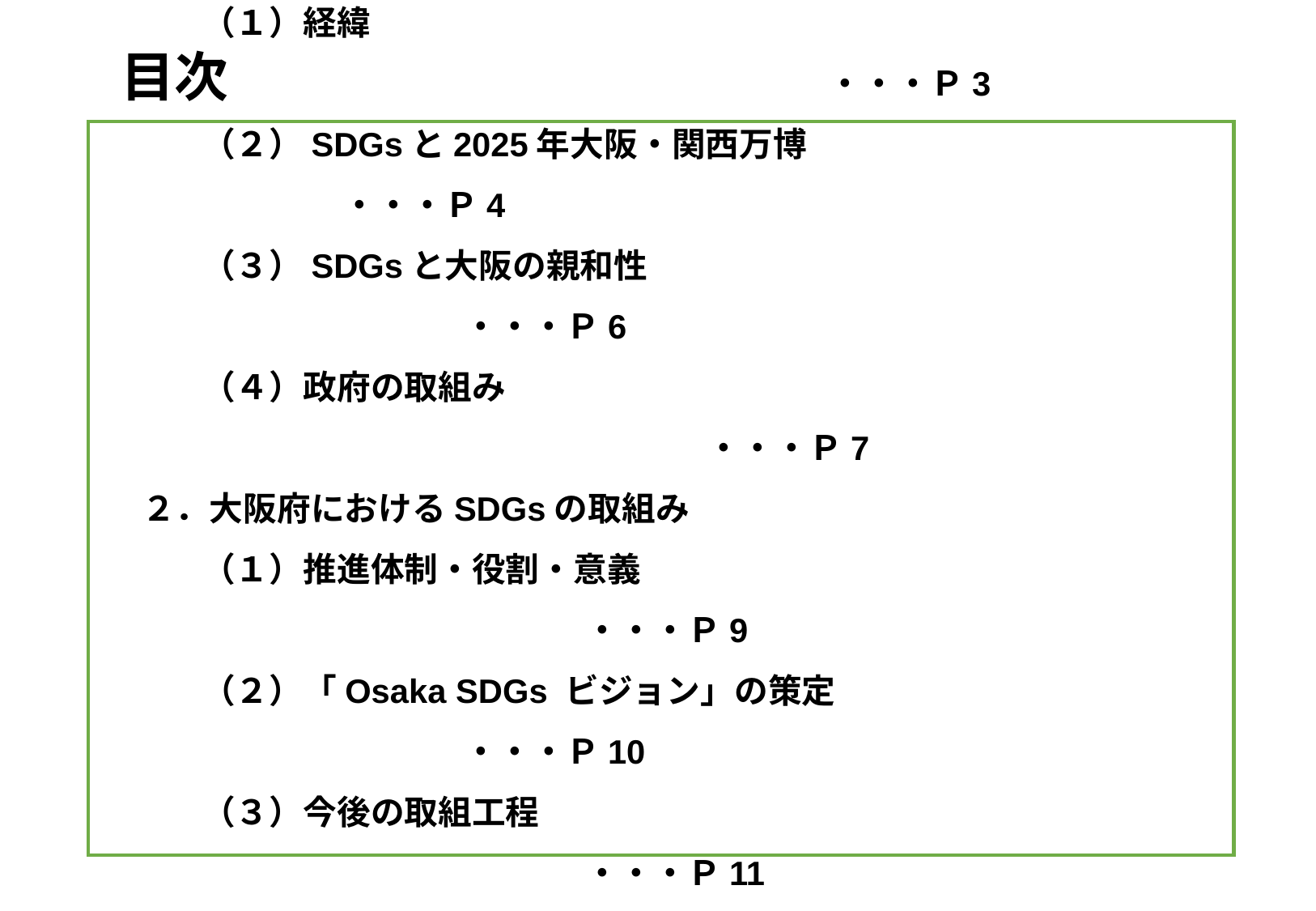

目次
　 １．なぜ大阪でSDGsなのか
　　　（１）経緯												 	・・・Ｐ3
　　　（２）SDGsと2025年大阪・関西万博					 	・・・Ｐ4
　　　（３）SDGsと大阪の親和性							 	・・・Ｐ6
　　　（４）政府の取組み										 	・・・Ｐ7
　 ２．大阪府におけるSDGsの取組み
　　　（１）推進体制・役割・意義								 	・・・Ｐ9
　　　（２）「Osaka SDGs ビジョン」の策定					 	・・・Ｐ10
　　　（３）今後の取組工程									 	・・・Ｐ11
　　　（４）2025年大阪・関西万博に向けて取り組む「重点ゴール」	・・・Ｐ12
　　　（５）SDGs先進都市をめざして							 	・・・Ｐ33